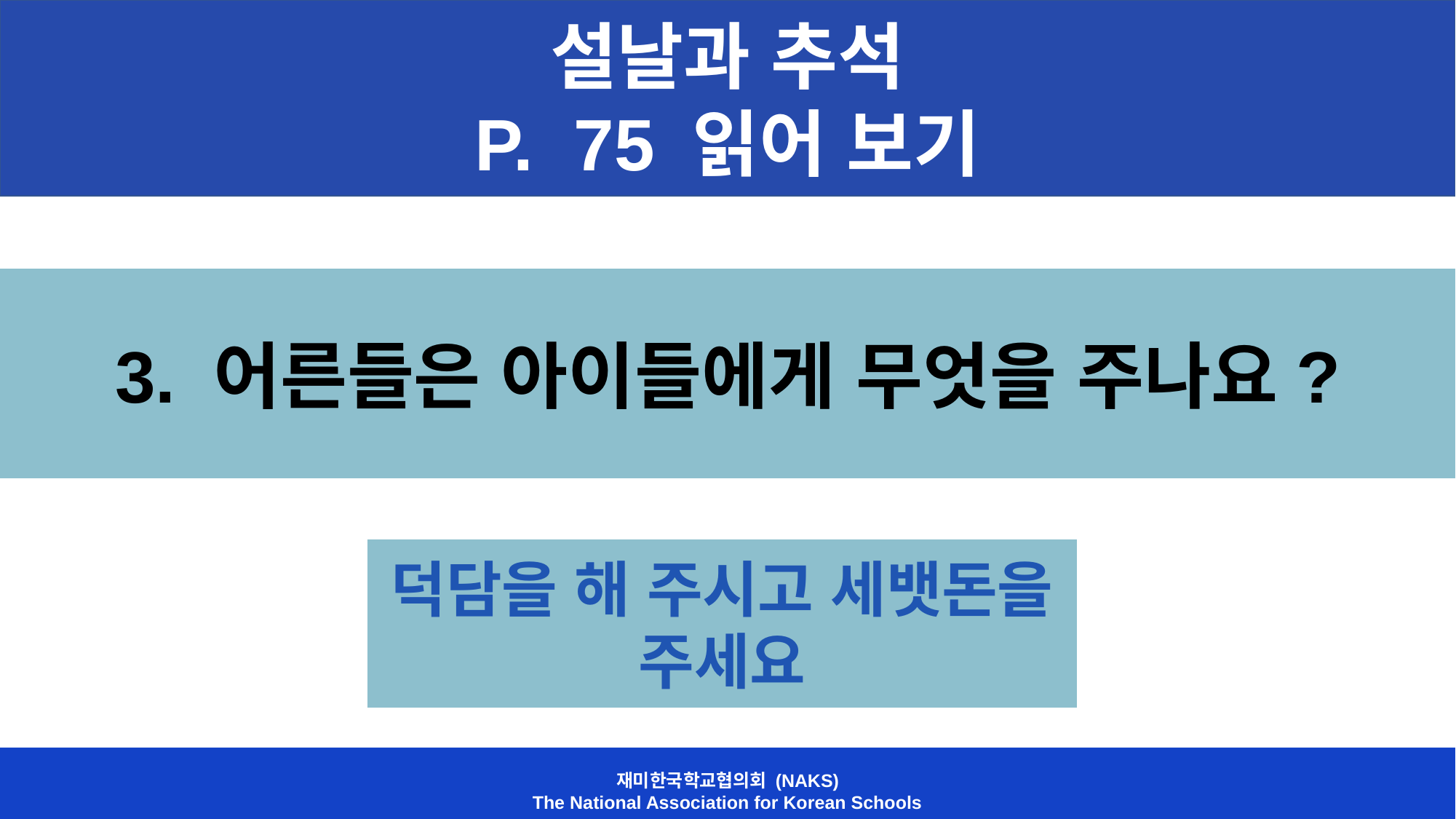

설날과 추석
P.  75 읽어 보기
3. 어른들은 아이들에게 무엇을 주나요?
덕담을 해 주시고 세뱃돈을 주세요
재미한국학교협의회 (NAKS)
The National Association for Korean Schools